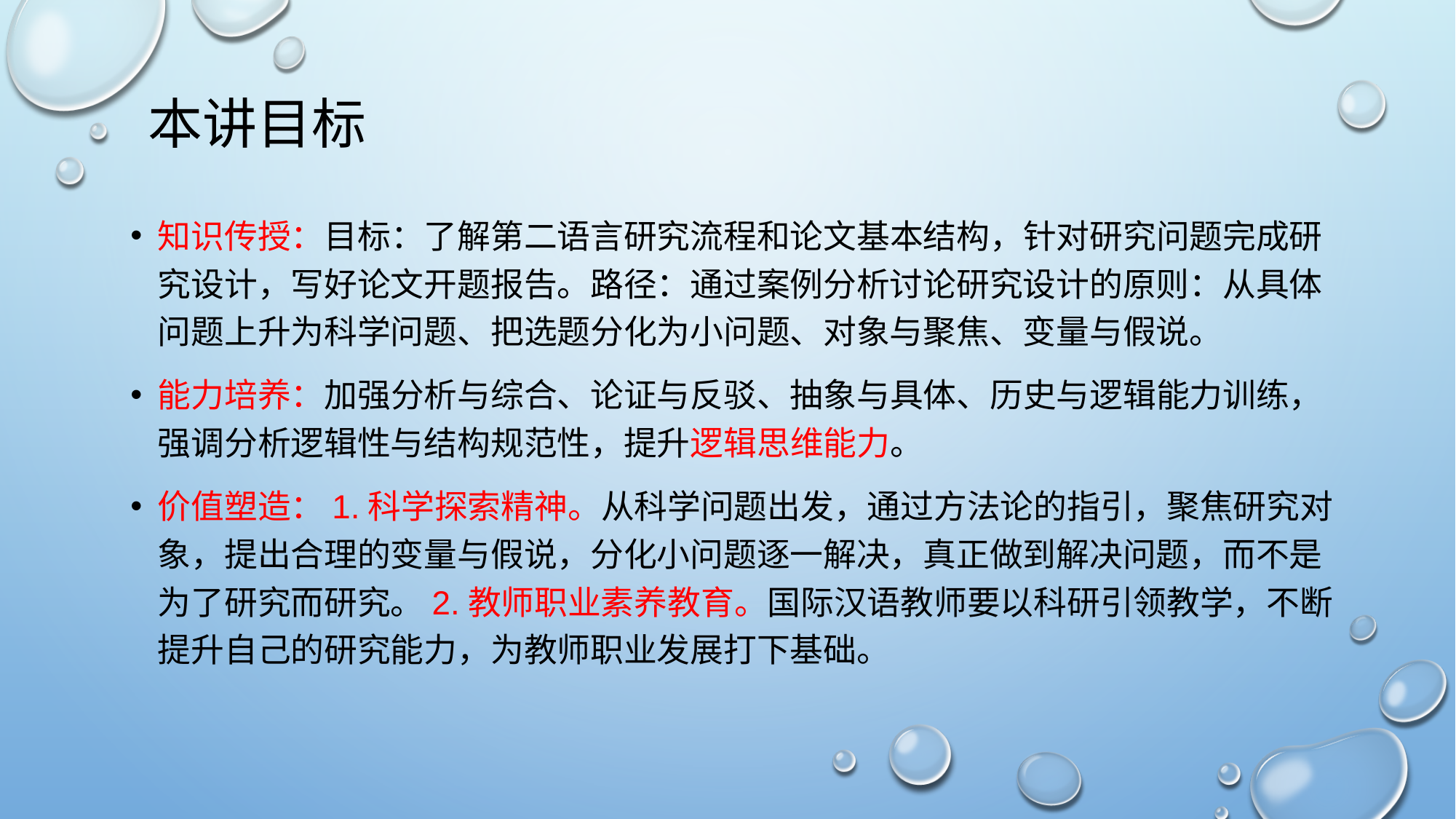

# 本讲目标
知识传授：目标：了解第二语言研究流程和论文基本结构，针对研究问题完成研究设计，写好论文开题报告。路径：通过案例分析讨论研究设计的原则：从具体问题上升为科学问题、把选题分化为小问题、对象与聚焦、变量与假说。
能力培养：加强分析与综合、论证与反驳、抽象与具体、历史与逻辑能力训练，强调分析逻辑性与结构规范性，提升逻辑思维能力。
价值塑造：1.科学探索精神。从科学问题出发，通过方法论的指引，聚焦研究对象，提出合理的变量与假说，分化小问题逐一解决，真正做到解决问题，而不是为了研究而研究。2.教师职业素养教育。国际汉语教师要以科研引领教学，不断提升自己的研究能力，为教师职业发展打下基础。